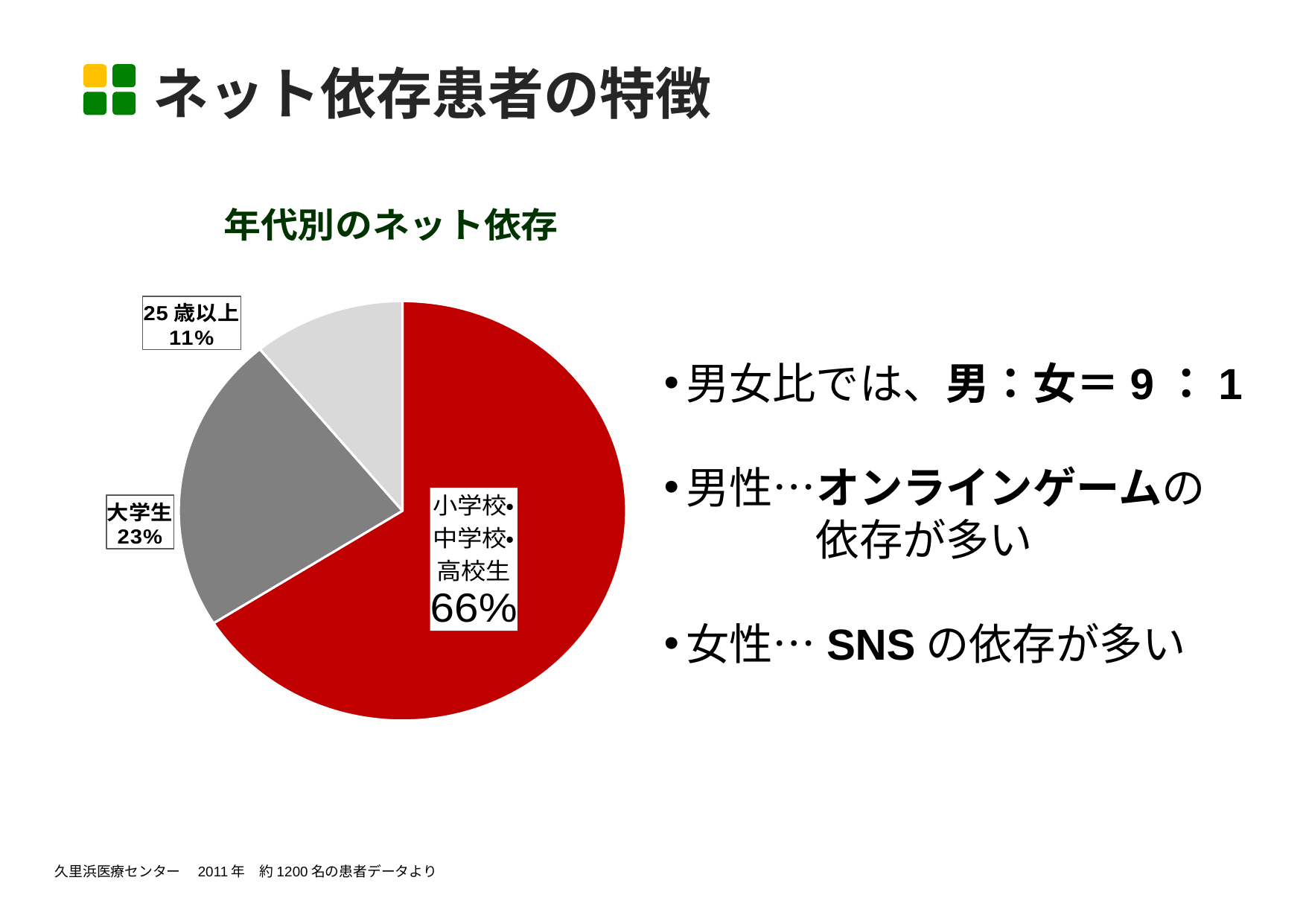

ネット依存患者の特徴

### Chart: 年代別のネット依存

| Category | 年代別のネット依存 |
|---|---|
| 小学校・中学校・高校生 | 66.0 |
| 大学生 | 23.0 |
| 25歳以上 | 11.0 |
男女比では、男：女＝9：1

男性…オンラインゲームの
　　　依存が多い

女性…SNSの依存が多い
久里浜医療センター　2011年　約1200名の患者データより